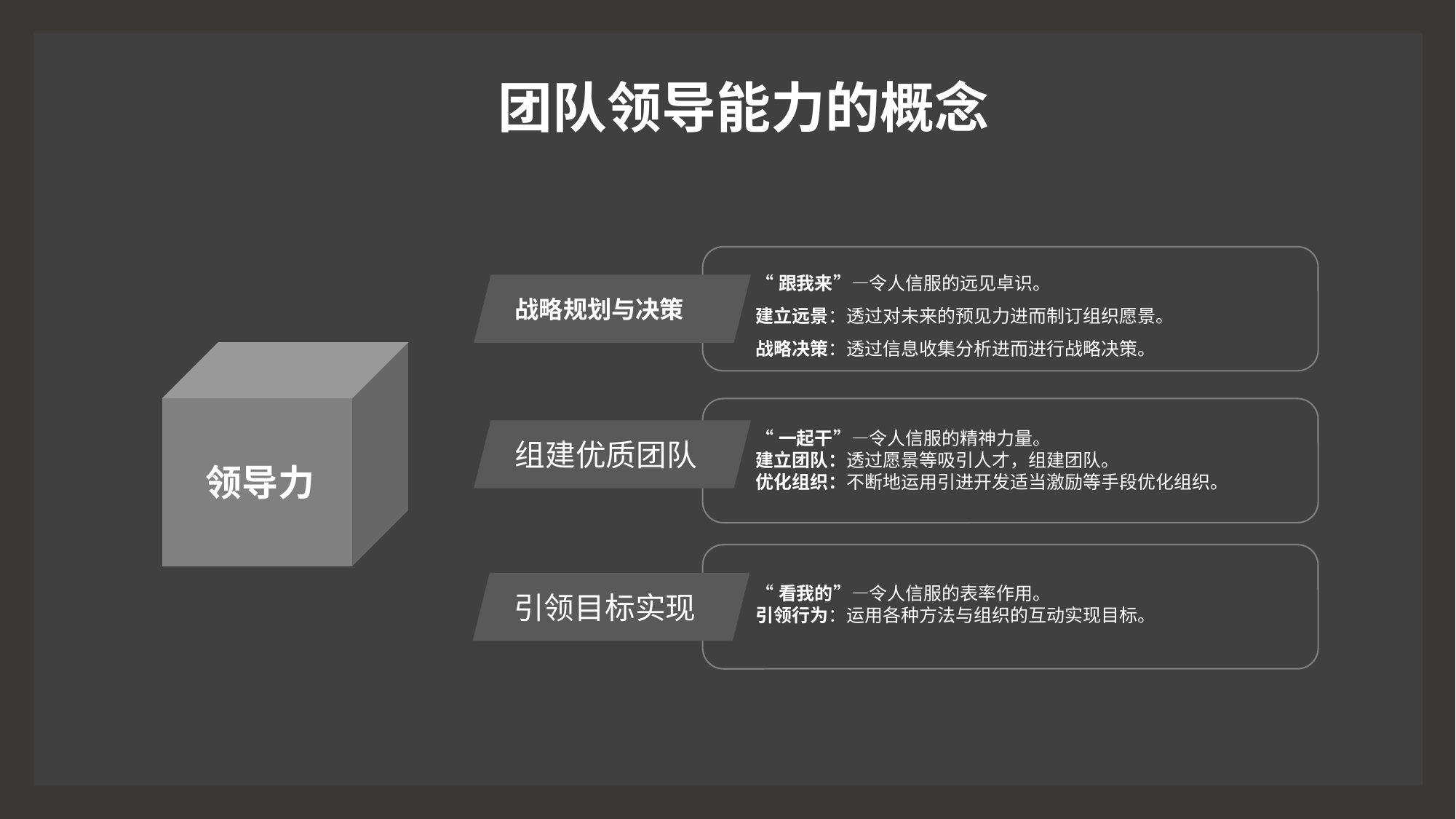

“跟我来”—令人信服的远见卓识。
建立远景：透过对未来的预见力进而制订组织愿景。
战略决策：透过信息收集分析进而进行战略决策。
战略规划与决策

“一起干”—令人信服的精神力量。
建立团队：透过愿景等吸引人才，组建团队。
优化组织：不断地运用引进开发适当激励等手段优化组织。
组建优质团队
领导力

“看我的”—令人信服的表率作用。
引领行为：运用各种方法与组织的互动实现目标。
引领目标实现